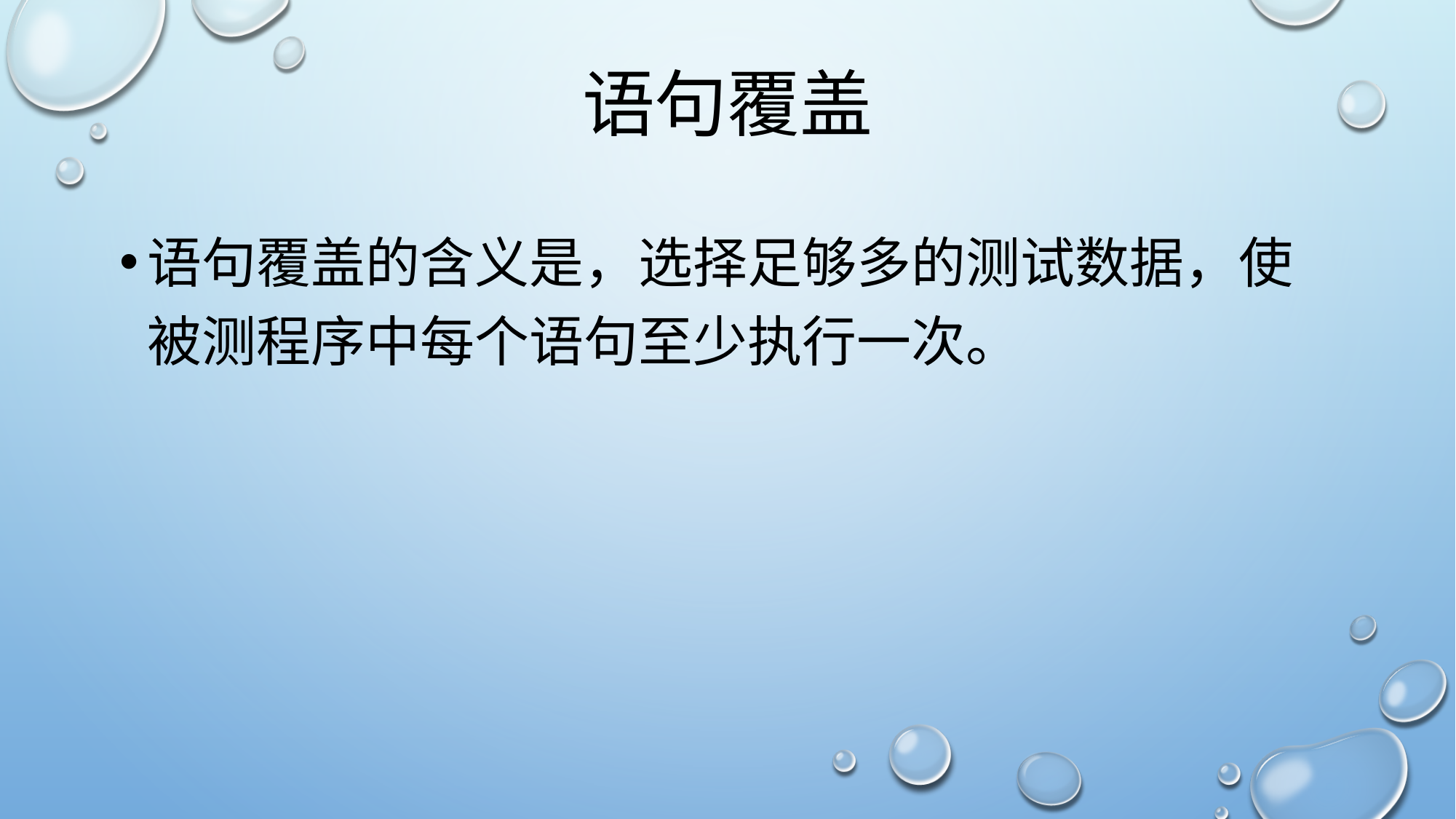

# 语句覆盖
语句覆盖的含义是，选择足够多的测试数据，使被测程序中每个语句至少执行一次。